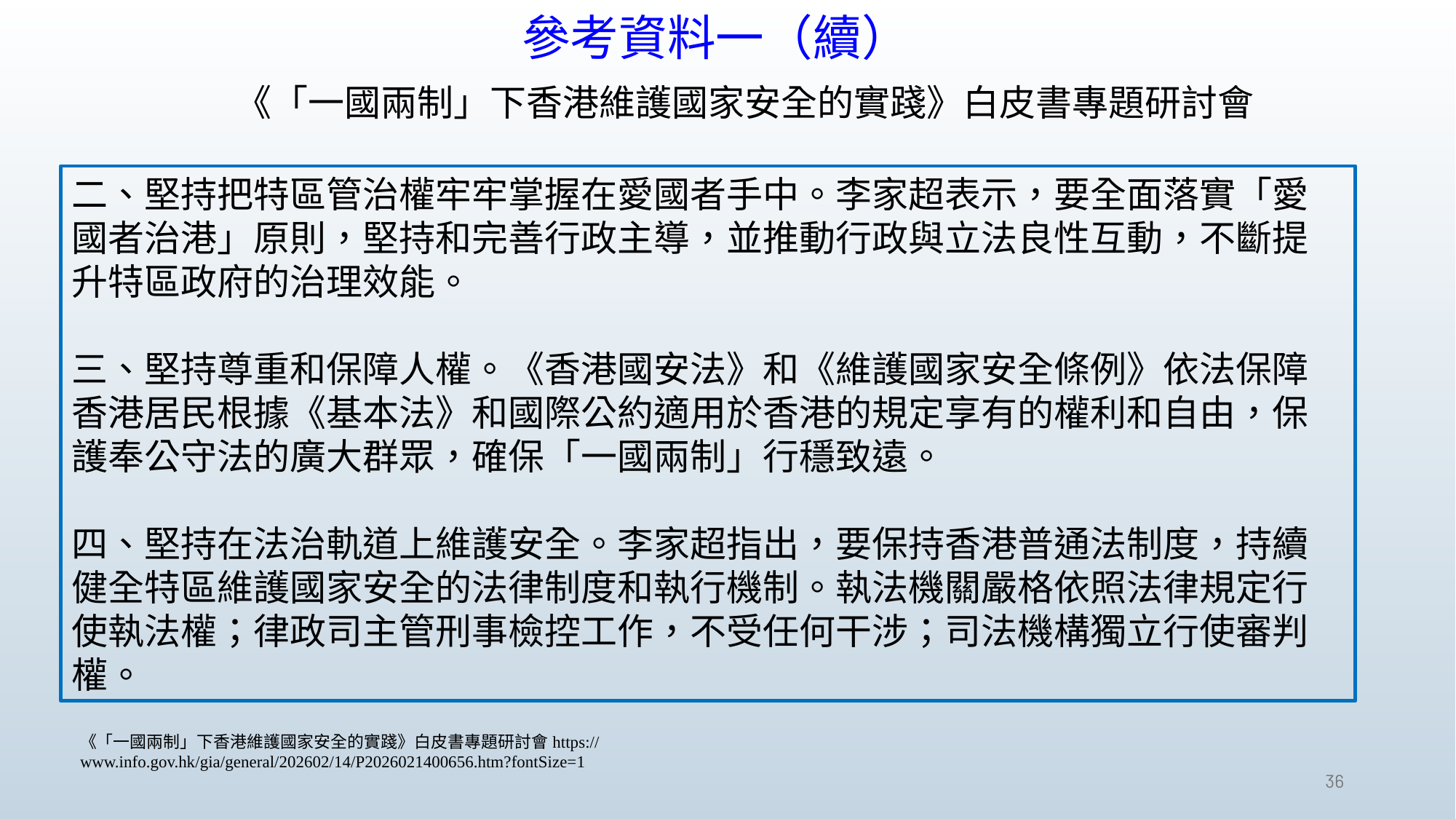

# 參考資料一（續）
《「一國兩制」下香港維護國家安全的實踐》白皮書專題研討會
二、堅持把特區管治權牢牢掌握在愛國者手中。李家超表示，要全面落實「愛國者治港」原則，堅持和完善行政主導，並推動行政與立法良性互動，不斷提升特區政府的治理效能。

三、堅持尊重和保障人權。《香港國安法》和《維護國家安全條例》依法保障香港居民根據《基本法》和國際公約適用於香港的規定享有的權利和自由，保護奉公守法的廣大群眾，確保「一國兩制」行穩致遠。

四、堅持在法治軌道上維護安全。李家超指出，要保持香港普通法制度，持續健全特區維護國家安全的法律制度和執行機制。執法機關嚴格依照法律規定行使執法權；律政司主管刑事檢控工作，不受任何干涉；司法機構獨立行使審判權。
《「一國兩制」下香港維護國家安全的實踐》白皮書專題研討會https://www.info.gov.hk/gia/general/202602/14/P2026021400656.htm?fontSize=1
36